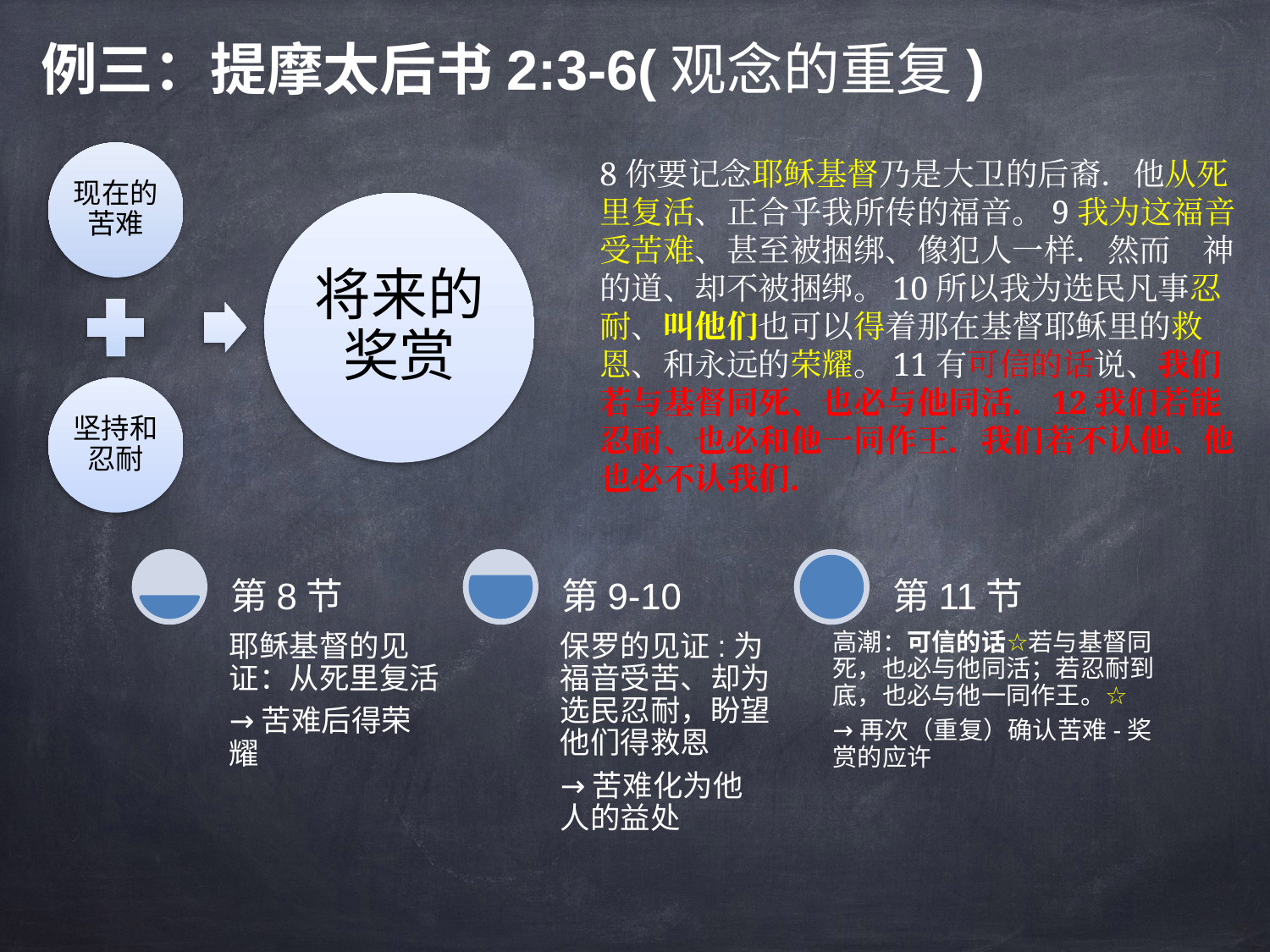

例三：提摩太后书2:3-6(观念的重复)
现在的苦难

坚持和忍耐

将来的奖赏
8你要记念耶稣基督乃是大卫的后裔．他从死里复活、正合乎我所传的福音。9我为这福音受苦难、甚至被捆绑、像犯人一样．然而　神的道、却不被捆绑。10所以我为选民凡事忍耐、叫他们也可以得着那在基督耶稣里的救恩、和永远的荣耀。11有可信的话说、我们若与基督同死、也必与他同活．12我们若能忍耐、也必和他一同作王．我们若不认他、他也必不认我们．
耶稣基督的见证：从死里复活
→苦难后得荣耀
第8节
保罗的见证:为福音受苦、却为选民忍耐，盼望他们得救恩
→苦难化为他人的益处
第9-10
高潮：可信的话☆若与基督同死，也必与他同活；若忍耐到底，也必与他一同作王。☆
→再次（重复）确认苦难-奖赏的应许
第11节